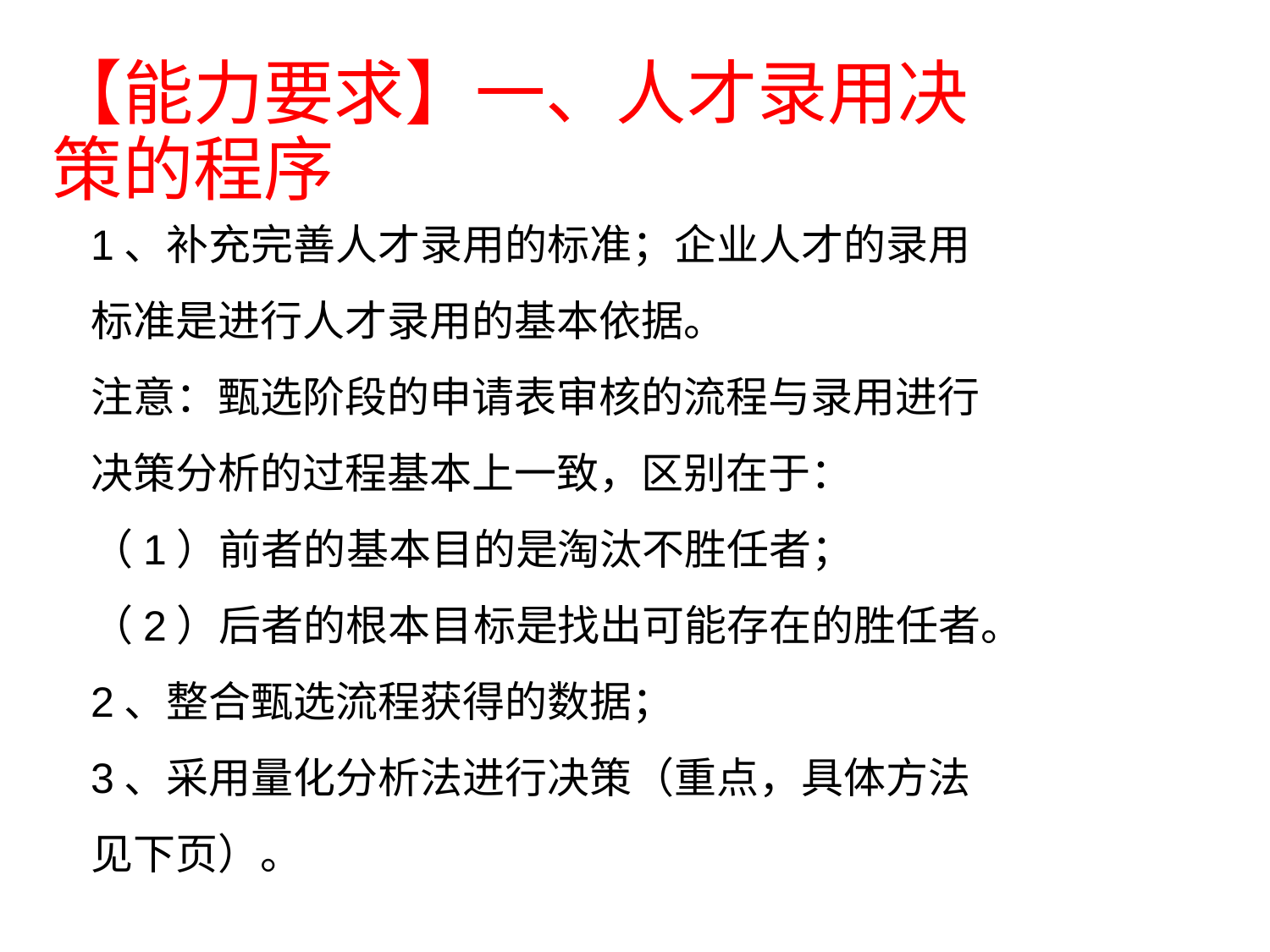

# 【能力要求】一、人才录用决策的程序
1、补充完善人才录用的标准；企业人才的录用标准是进行人才录用的基本依据。
注意：甄选阶段的申请表审核的流程与录用进行决策分析的过程基本上一致，区别在于：
（1）前者的基本目的是淘汰不胜任者；
（2）后者的根本目标是找出可能存在的胜任者。
2、整合甄选流程获得的数据；
3、采用量化分析法进行决策（重点，具体方法见下页）。